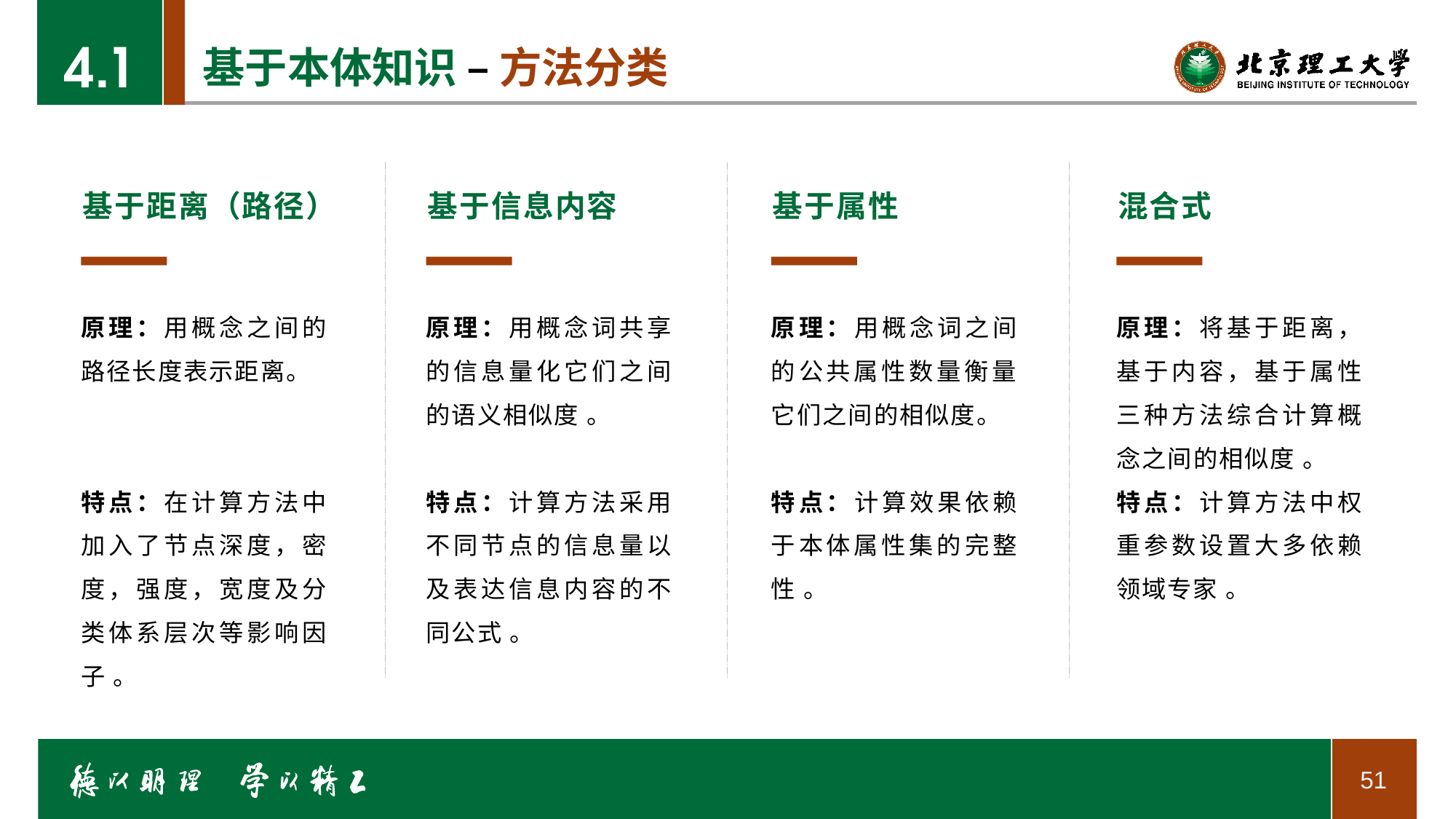

4.1
# 基于本体知识 – 方法分类
基于距离（路径）

原理：用概念之间的路径长度表示距离。

特点：在计算方法中加入了节点深度，密度，强度，宽度及分类体系层次等影响因子 。
基于信息内容

原理：用概念词共享的信息量化它们之间的语义相似度 。

特点：计算方法采用不同节点的信息量以及表达信息内容的不同公式 。
基于属性

原理：用概念词之间的公共属性数量衡量它们之间的相似度。

特点：计算效果依赖于本体属性集的完整性 。
混合式

原理：将基于距离，基于内容，基于属性三种方法综合计算概念之间的相似度 。
特点：计算方法中权重参数设置大多依赖领域专家 。